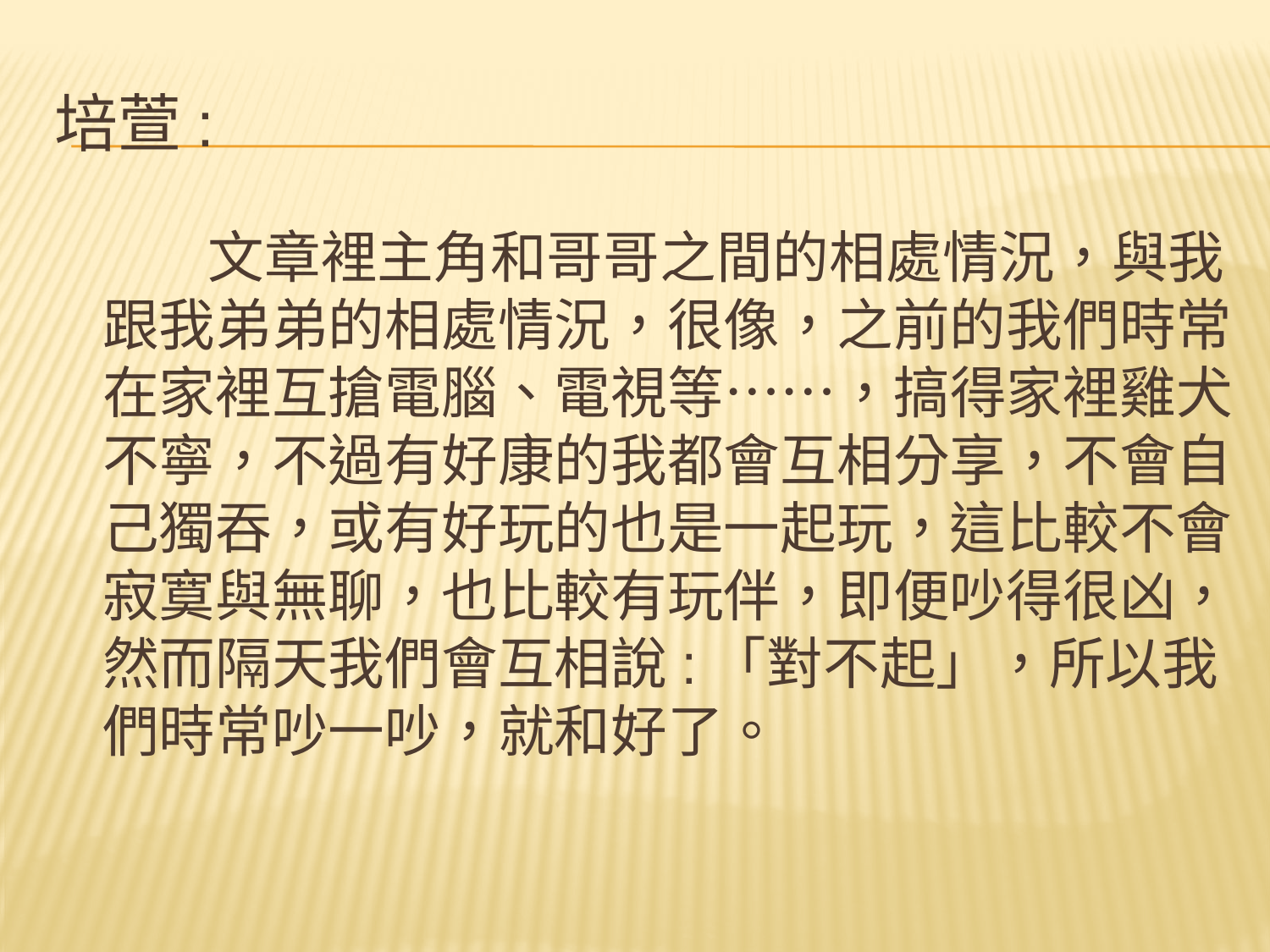

# 培萱:
           文章裡主角和哥哥之間的相處情況，與我跟我弟弟的相處情況，很像，之前的我們時常在家裡互搶電腦、電視等……，搞得家裡雞犬不寧，不過有好康的我都會互相分享，不會自己獨吞，或有好玩的也是一起玩，這比較不會寂寞與無聊，也比較有玩伴，即便吵得很凶，然而隔天我們會互相說:「對不起」，所以我們時常吵一吵，就和好了。